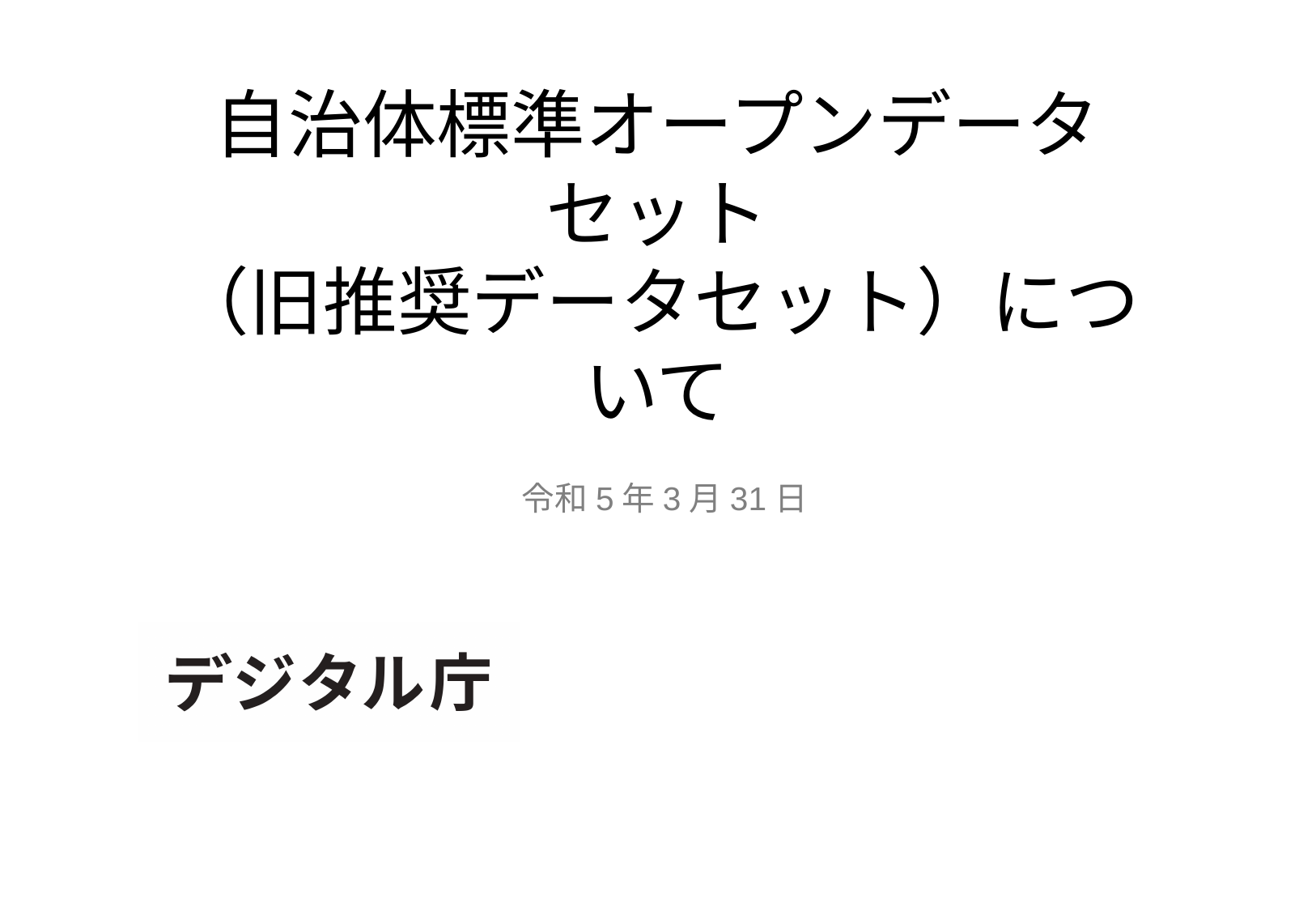

# 自治体標準オープンデータセット （旧推奨データセット）について
令和5年3月31日